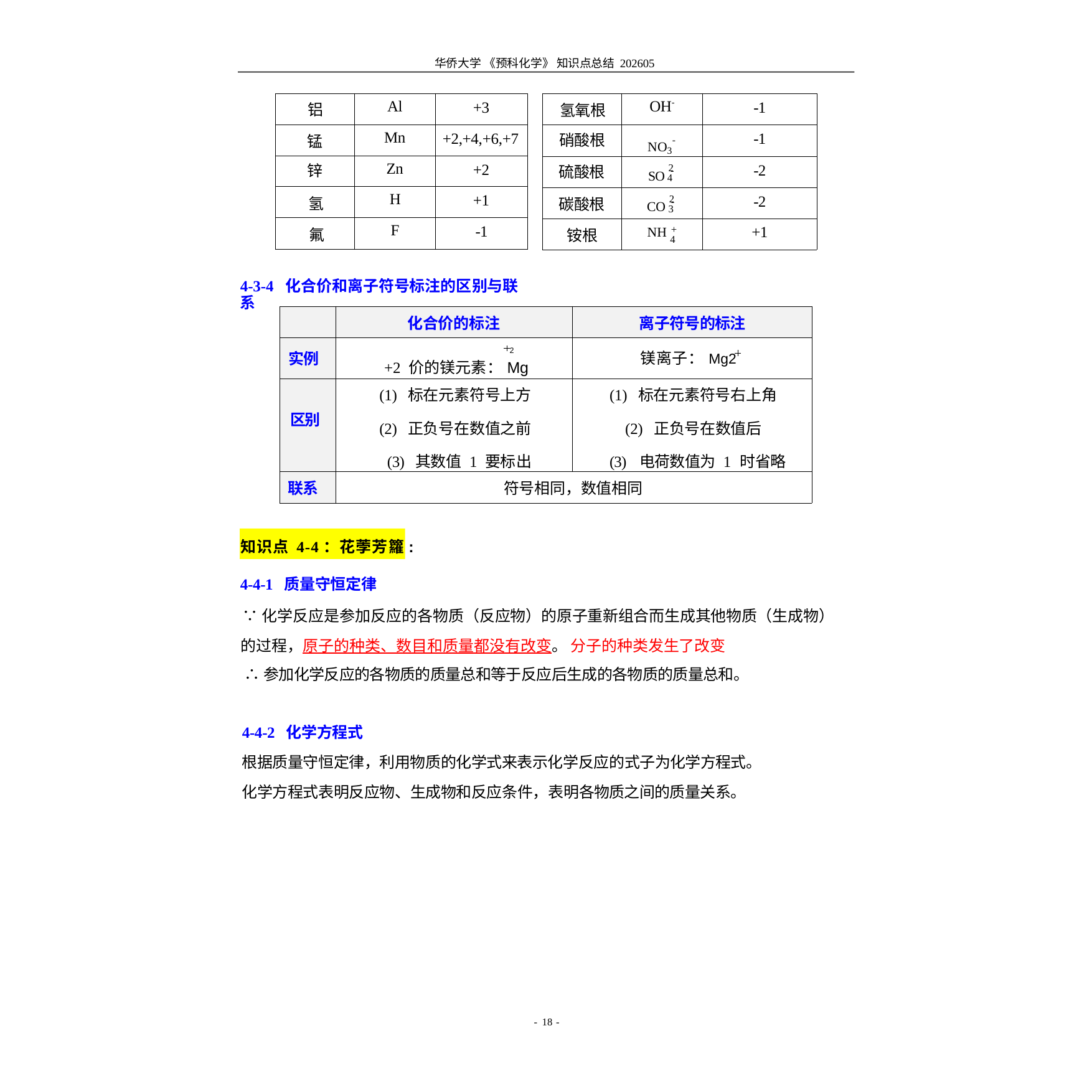

华侨大学 《预科化学》 知识点总结 202605

| 铝 | Al | +3 |
| --- | --- | --- |
| 锰 | Mn | +2,+4,+6,+7 |
| 锌 | Zn | +2 |
| 氢 | H | +1 |
| 氟 | F | -1 |
| 氢氧根 | OH- | -1 |
| --- | --- | --- |
| 硝酸根 | NO3- | -1 |
| 硫酸根 | SO - | -2 |
| 碳酸根 | CO - | -2 |
| 铵根 | NH | +1 |

2

4

2

3

+

4

4-3-4  化合价和离子符号标注的区别与联系
|  | 化合价的标注 | 离子符号的标注 |
| --- | --- | --- |
| 实例 | 2 +2 价的镁元素：Mg | 镁离子：Mg2 |
| 区别 | (1) 标在元素符号上方 (2) 正负号在数值之前 (3) 其数值 1 要标出 | (1) 标在元素符号右上角 (2) 正负号在数值后 (3) 电荷数值为 1 时省略 |
| 联系 | 符号相同，数值相同 |  |

知识点 4-4：花荸芳籮:

4-4-1  质量守恒定律
∵化学反应是参加反应的各物质（反应物）的原子重新组合而生成其他物质（生成物）的过程，原子的种类、数目和质量都没有改变。 分子的种类发生了改变
∴参加化学反应的各物质的质量总和等于反应后生成的各物质的质量总和。

4-4-2  化学方程式
根据质量守恒定律，利用物质的化学式来表示化学反应的式子为化学方程式。

化学方程式表明反应物、生成物和反应条件，表明各物质之间的质量关系。

- 18 -